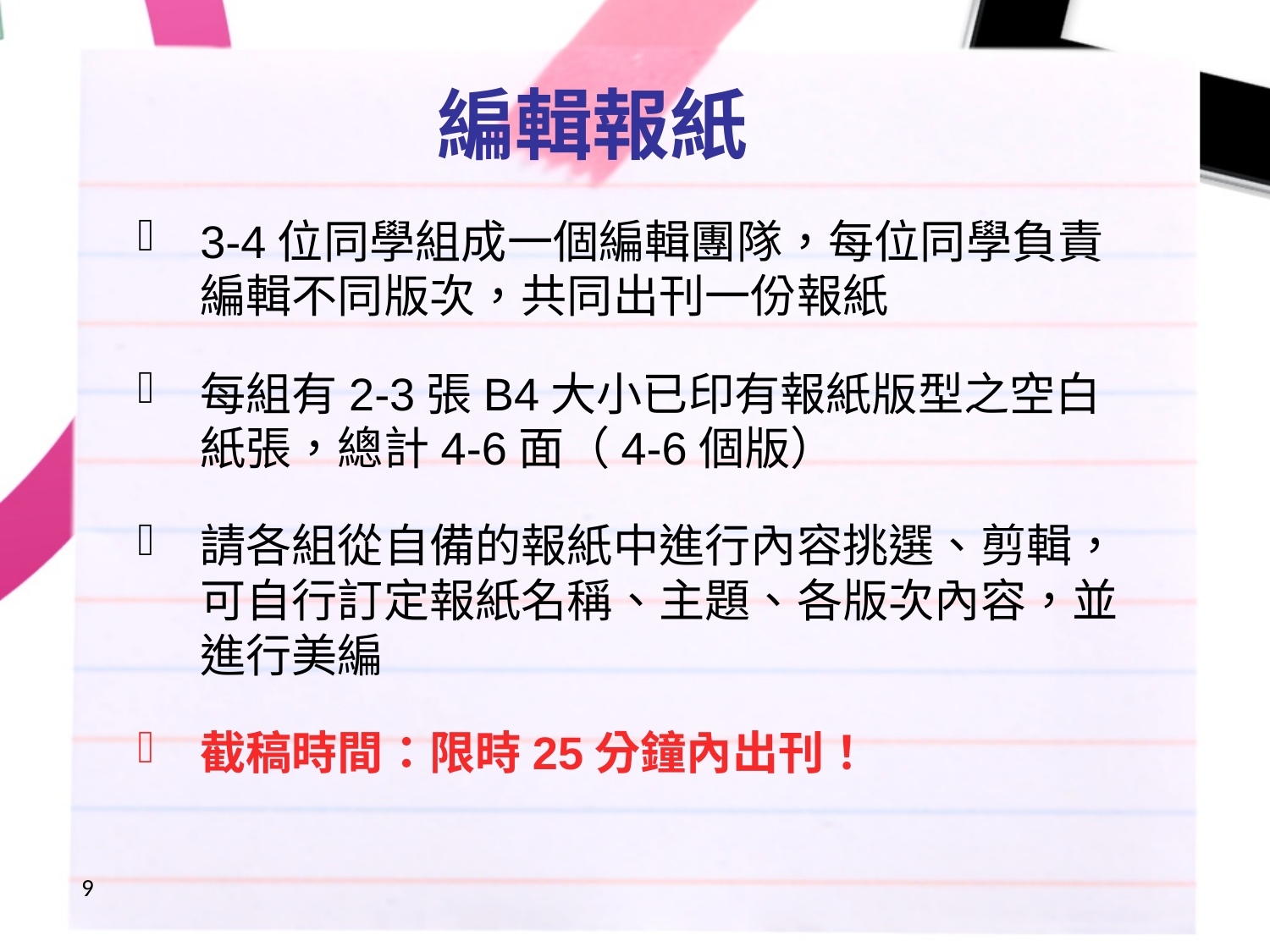

編輯報紙
3-4位同學組成一個編輯團隊，每位同學負責編輯不同版次，共同出刊一份報紙
每組有2-3張B4大小已印有報紙版型之空白紙張，總計4-6面（4-6個版）
請各組從自備的報紙中進行內容挑選、剪輯，可自行訂定報紙名稱、主題、各版次內容，並進行美編
截稿時間：限時25分鐘內出刊！

9